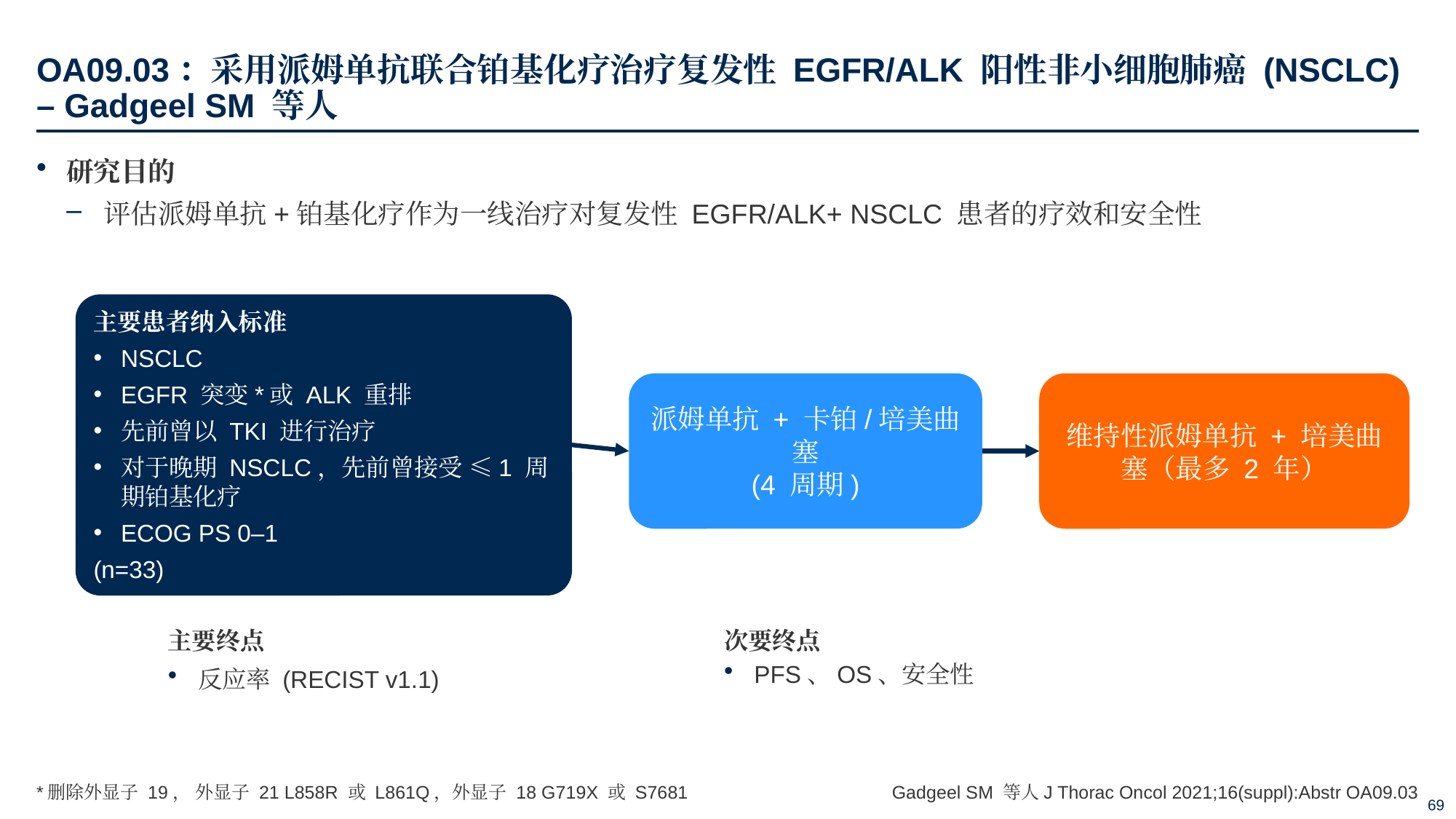

# OA09.03：采用派姆单抗联合铂基化疗治疗复发性 EGFR/ALK 阳性非小细胞肺癌 (NSCLC) – Gadgeel SM 等人
研究目的
评估派姆单抗+铂基化疗作为一线治疗对复发性 EGFR/ALK+ NSCLC 患者的疗效和安全性
主要患者纳入标准
NSCLC
EGFR 突变*或 ALK 重排
先前曾以 TKI 进行治疗
对于晚期 NSCLC，先前曾接受 ≤1 周期铂基化疗
ECOG PS 0–1
(n=33)
派姆单抗 + 卡铂/培美曲塞
(4 周期)
维持性派姆单抗 + 培美曲塞（最多 2 年）
主要终点
反应率 (RECIST v1.1)

次要终点
PFS、OS、安全性
*删除外显子 19， 外显子 21 L858R 或 L861Q，外显子 18 G719X 或 S7681
Gadgeel SM 等人J Thorac Oncol 2021;16(suppl):Abstr OA09.03